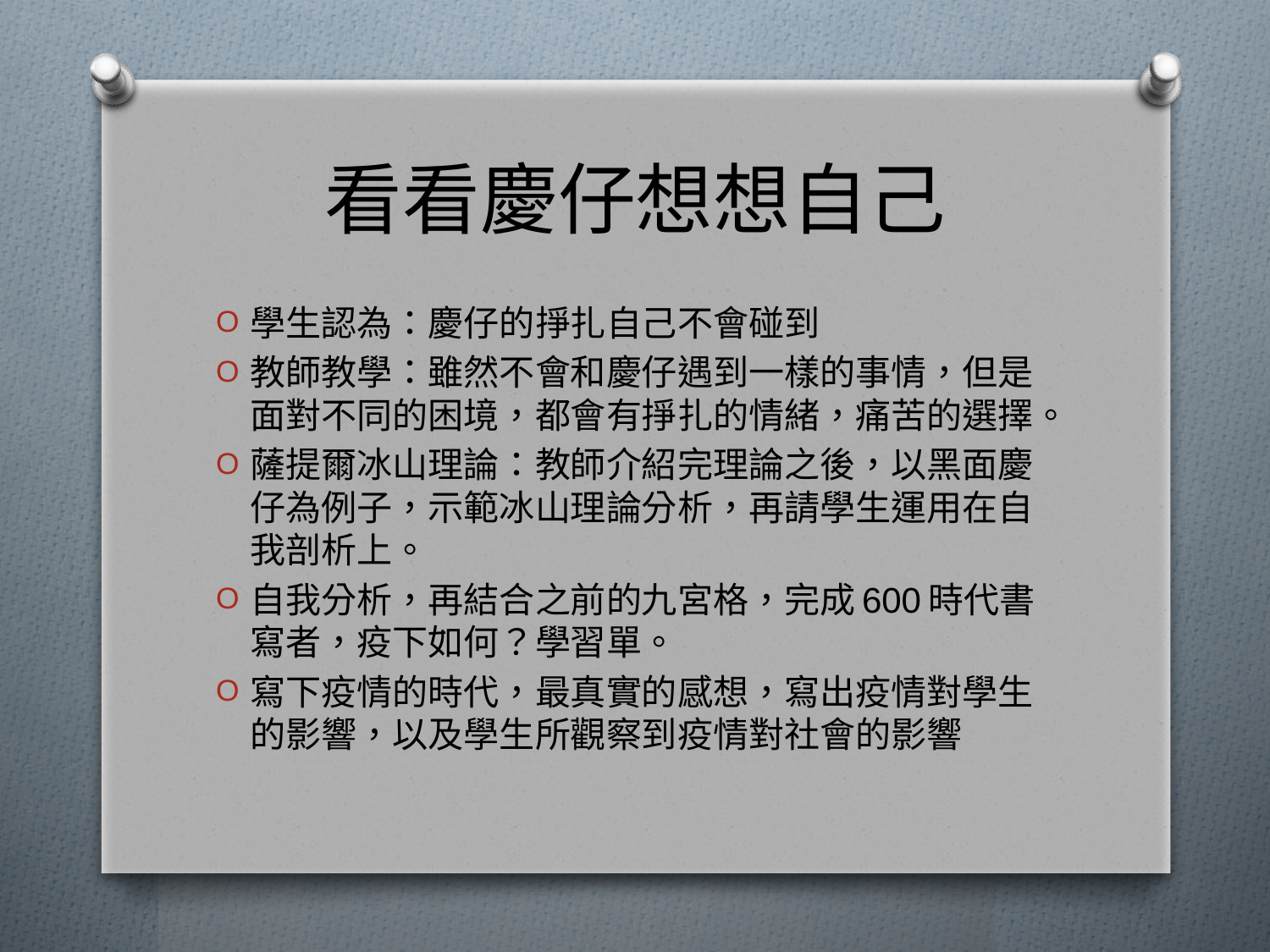

# 看看慶仔想想自己
學生認為：慶仔的掙扎自己不會碰到
教師教學：雖然不會和慶仔遇到一樣的事情，但是面對不同的困境，都會有掙扎的情緒，痛苦的選擇。
薩提爾冰山理論：教師介紹完理論之後，以黑面慶仔為例子，示範冰山理論分析，再請學生運用在自我剖析上。
自我分析，再結合之前的九宮格，完成600時代書寫者，疫下如何？學習單。
寫下疫情的時代，最真實的感想，寫出疫情對學生的影響，以及學生所觀察到疫情對社會的影響